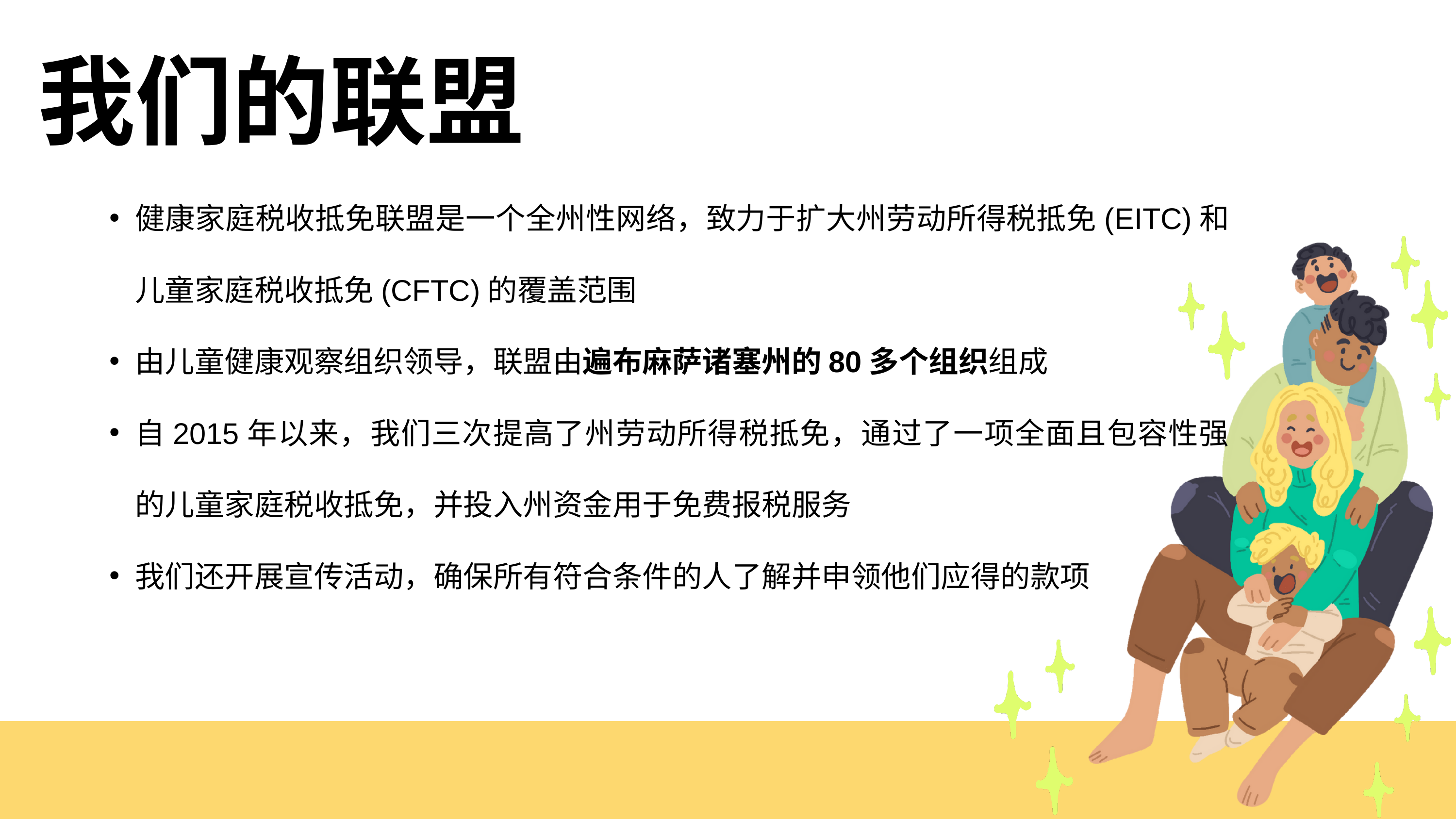

我们的联盟
健康家庭税收抵免联盟是一个全州性网络，致力于扩大州劳动所得税抵免(EITC)和儿童家庭税收抵免(CFTC)的覆盖范围
由儿童健康观察组织领导，联盟由遍布麻萨诸塞州的80多个组织组成
自2015年以来，我们三次提高了州劳动所得税抵免，通过了一项全面且包容性强的儿童家庭税收抵免，并投入州资金用于免费报税服务
我们还开展宣传活动，确保所有符合条件的人了解并申领他们应得的款项